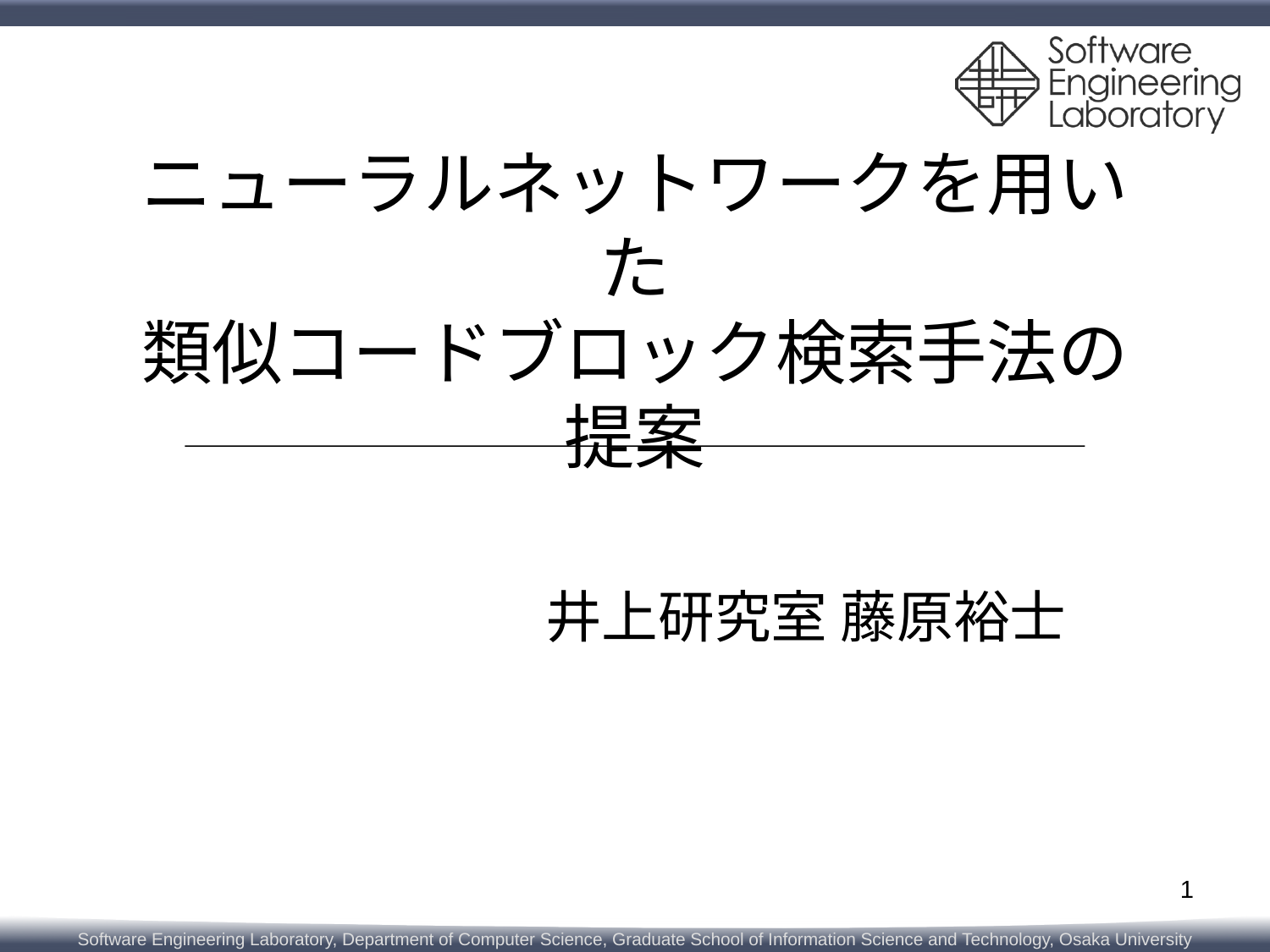

# ニューラルネットワークを用いた 類似コードブロック検索手法の提案

井上研究室 藤原裕士
1